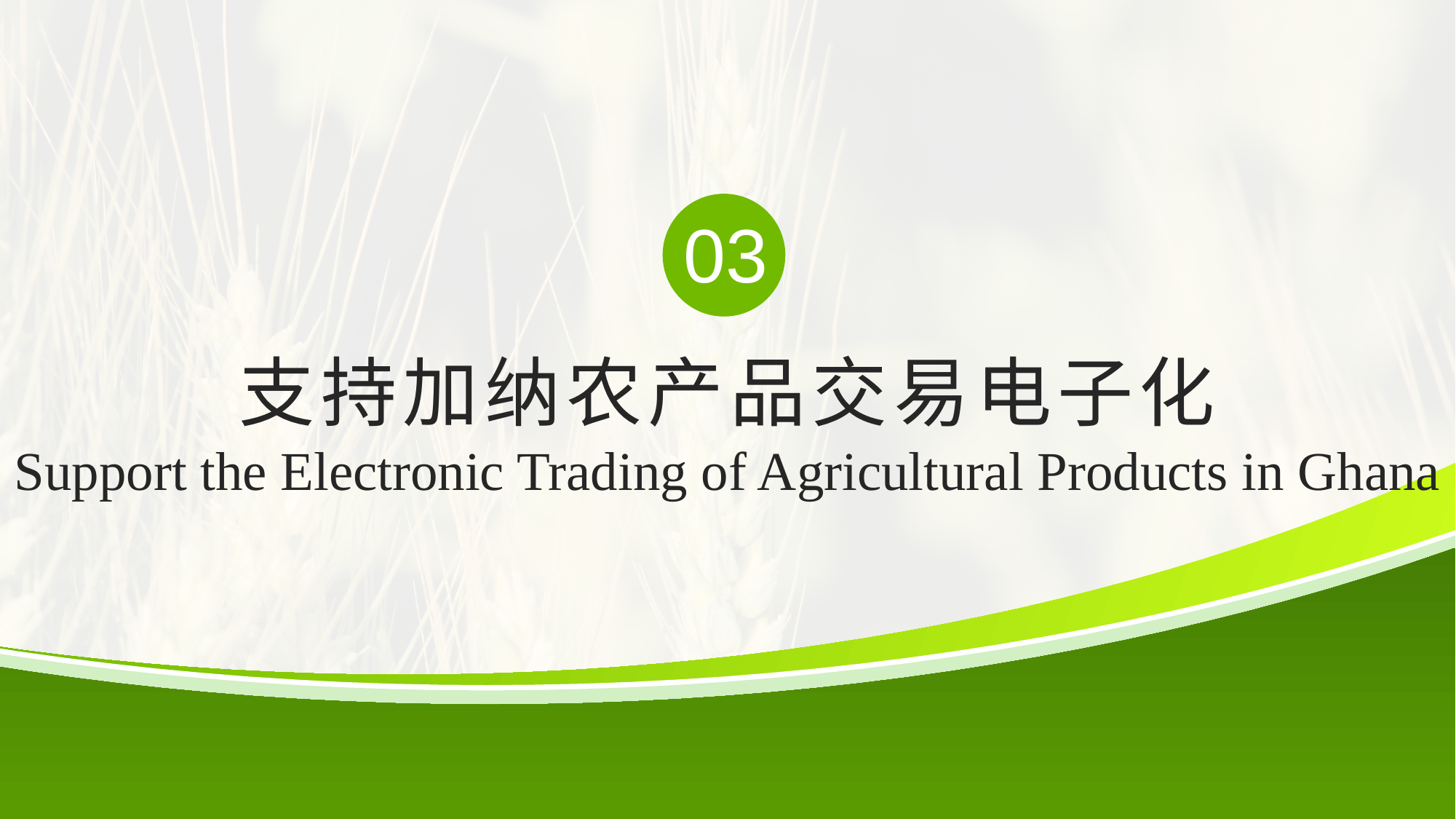

03
支持加纳农产品交易电子化
Support the Electronic Trading of Agricultural Products in Ghana